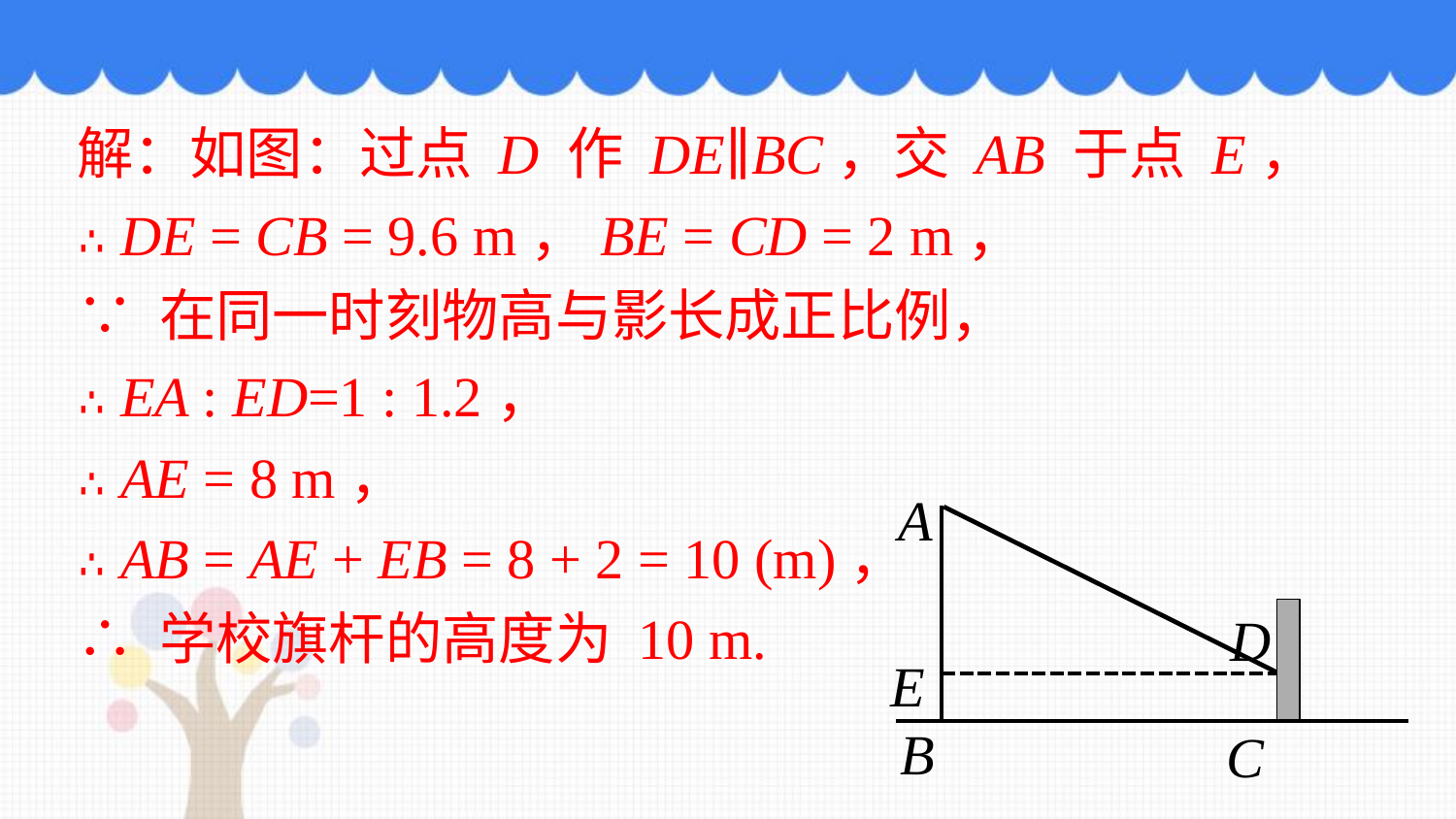

解：如图：过点 D 作 DE∥BC，交 AB 于点 E，
∴ DE = CB = 9.6 m，BE = CD = 2 m，
∵ 在同一时刻物高与影长成正比例，
∴ EA : ED=1 : 1.2，
∴ AE = 8 m，
∴ AB = AE + EB = 8 + 2 = 10 (m)，
∴ 学校旗杆的高度为 10 m.
A
B
D

C
E